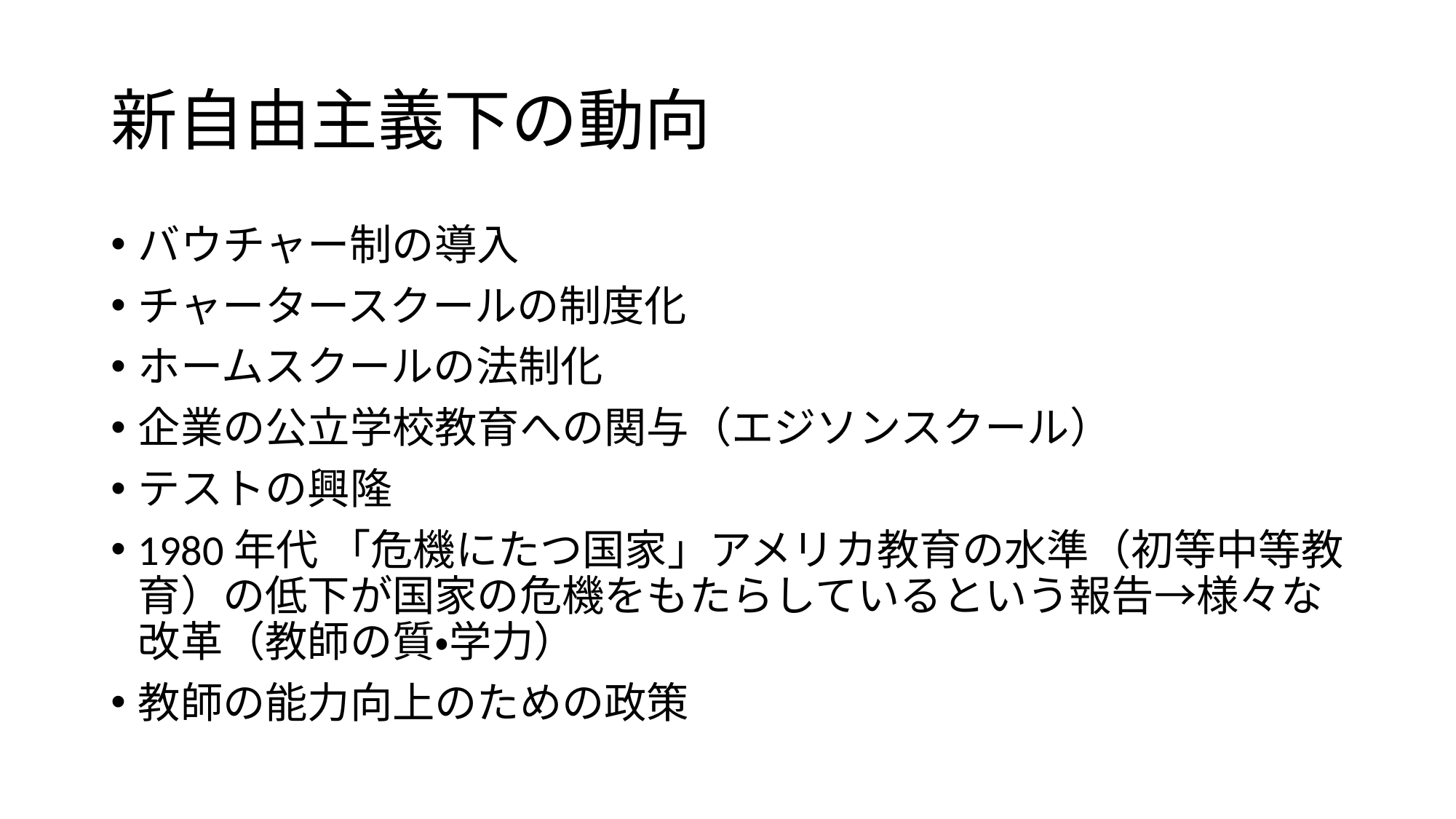

# 新自由主義下の動向
バウチャー制の導入
チャータースクールの制度化
ホームスクールの法制化
企業の公立学校教育への関与（エジソンスクール）
テストの興隆
1980年代 「危機にたつ国家」アメリカ教育の水準（初等中等教育）の低下が国家の危機をもたらしているという報告→様々な改革（教師の質・学力）
教師の能力向上のための政策